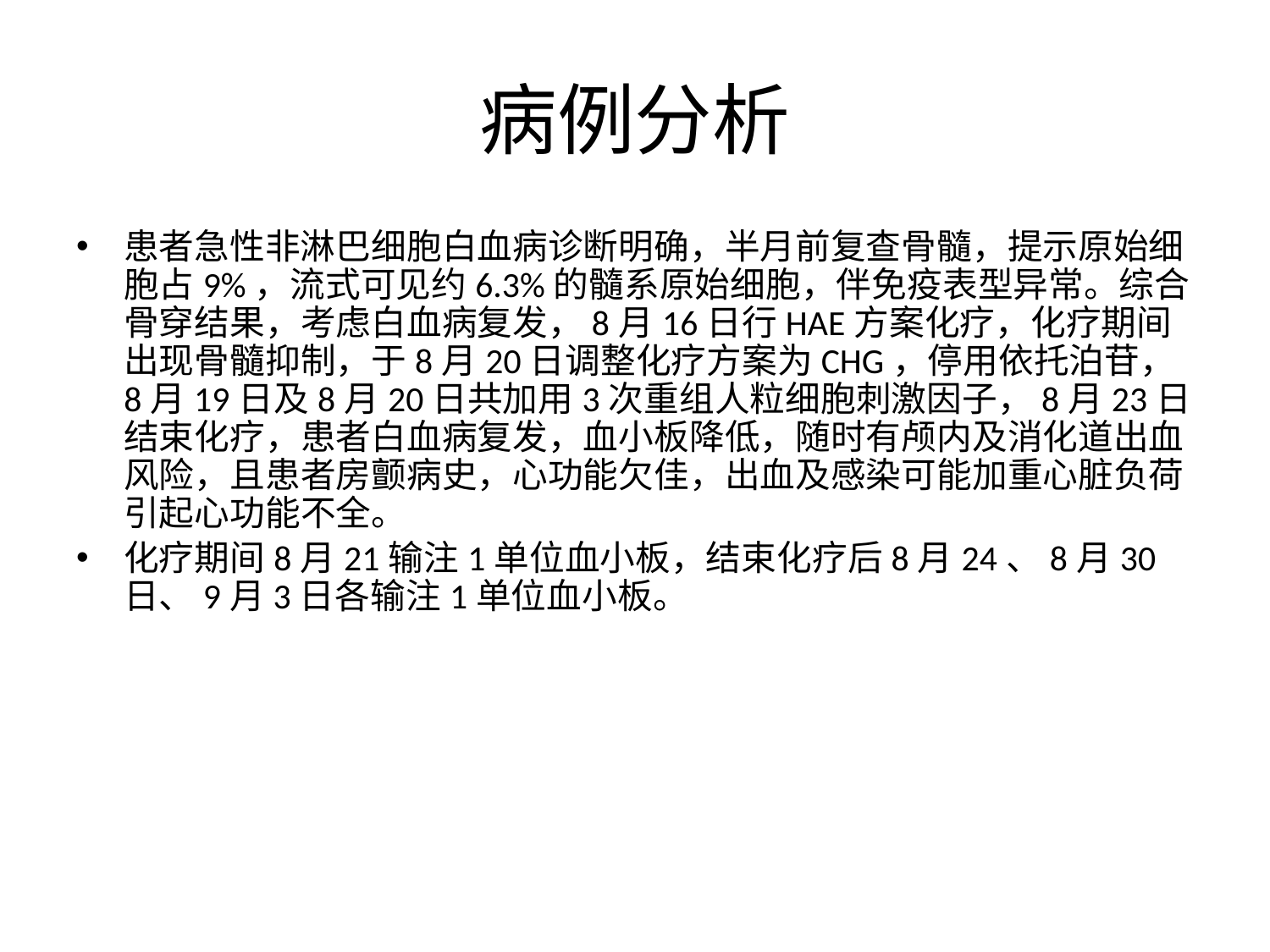

# 病例分析
患者急性非淋巴细胞白血病诊断明确，半月前复查骨髓，提示原始细胞占9%，流式可见约6.3%的髓系原始细胞，伴免疫表型异常。综合骨穿结果，考虑白血病复发，8月16日行HAE方案化疗，化疗期间出现骨髓抑制，于8月20日调整化疗方案为CHG，停用依托泊苷，8月19日及8月20日共加用3次重组人粒细胞刺激因子，8月23日结束化疗，患者白血病复发，血小板降低，随时有颅内及消化道出血风险，且患者房颤病史，心功能欠佳，出血及感染可能加重心脏负荷引起心功能不全。
化疗期间8月21输注1单位血小板，结束化疗后8月24、8月30日、9月3日各输注1单位血小板。